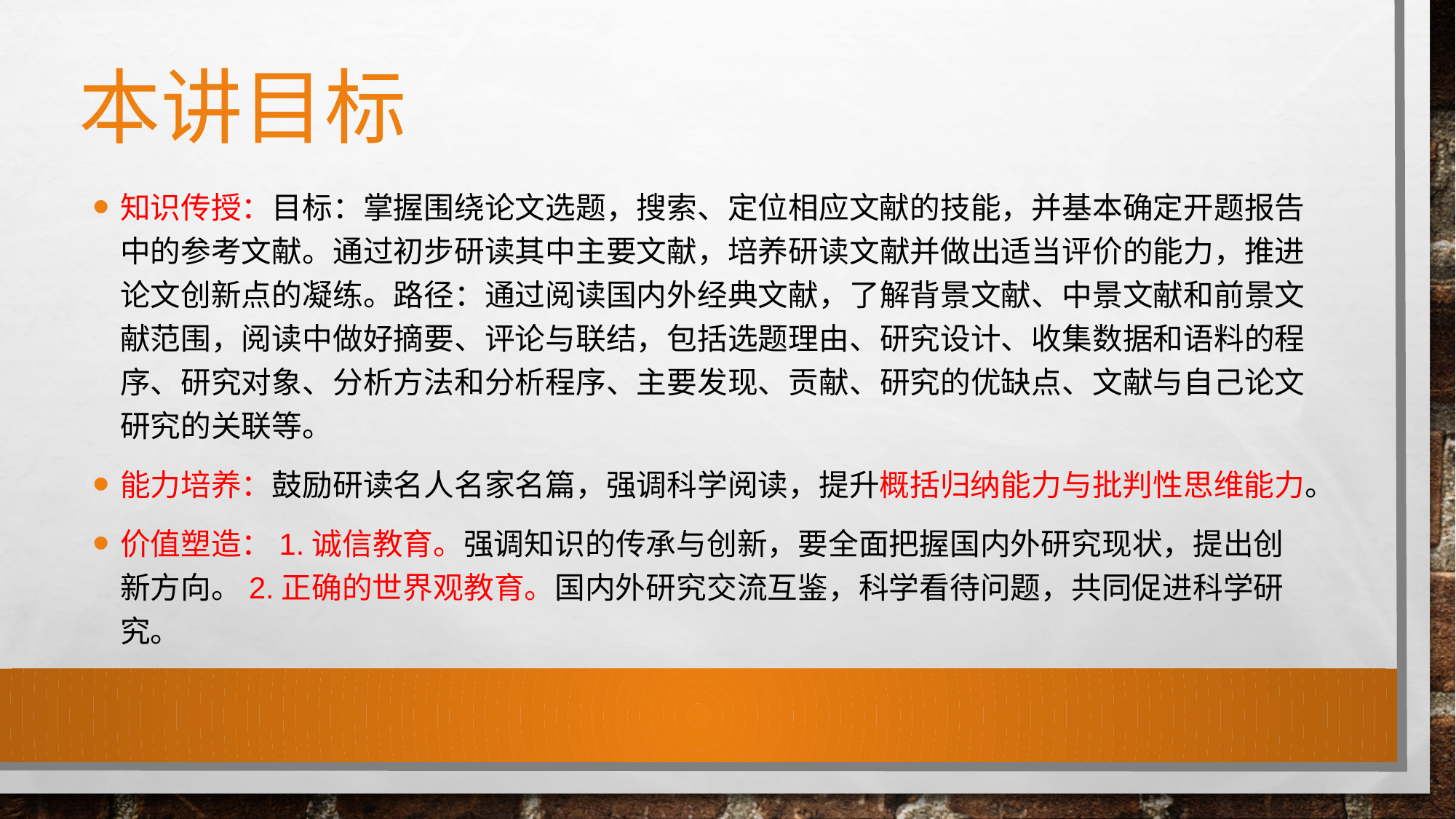

# 本讲目标
知识传授：目标：掌握围绕论文选题，搜索、定位相应文献的技能，并基本确定开题报告中的参考文献。通过初步研读其中主要文献，培养研读文献并做出适当评价的能力，推进论文创新点的凝练。路径：通过阅读国内外经典文献，了解背景文献、中景文献和前景文献范围，阅读中做好摘要、评论与联结，包括选题理由、研究设计、收集数据和语料的程序、研究对象、分析方法和分析程序、主要发现、贡献、研究的优缺点、文献与自己论文研究的关联等。
能力培养：鼓励研读名人名家名篇，强调科学阅读，提升概括归纳能力与批判性思维能力。
价值塑造：1.诚信教育。强调知识的传承与创新，要全面把握国内外研究现状，提出创新方向。2.正确的世界观教育。国内外研究交流互鉴，科学看待问题，共同促进科学研究。